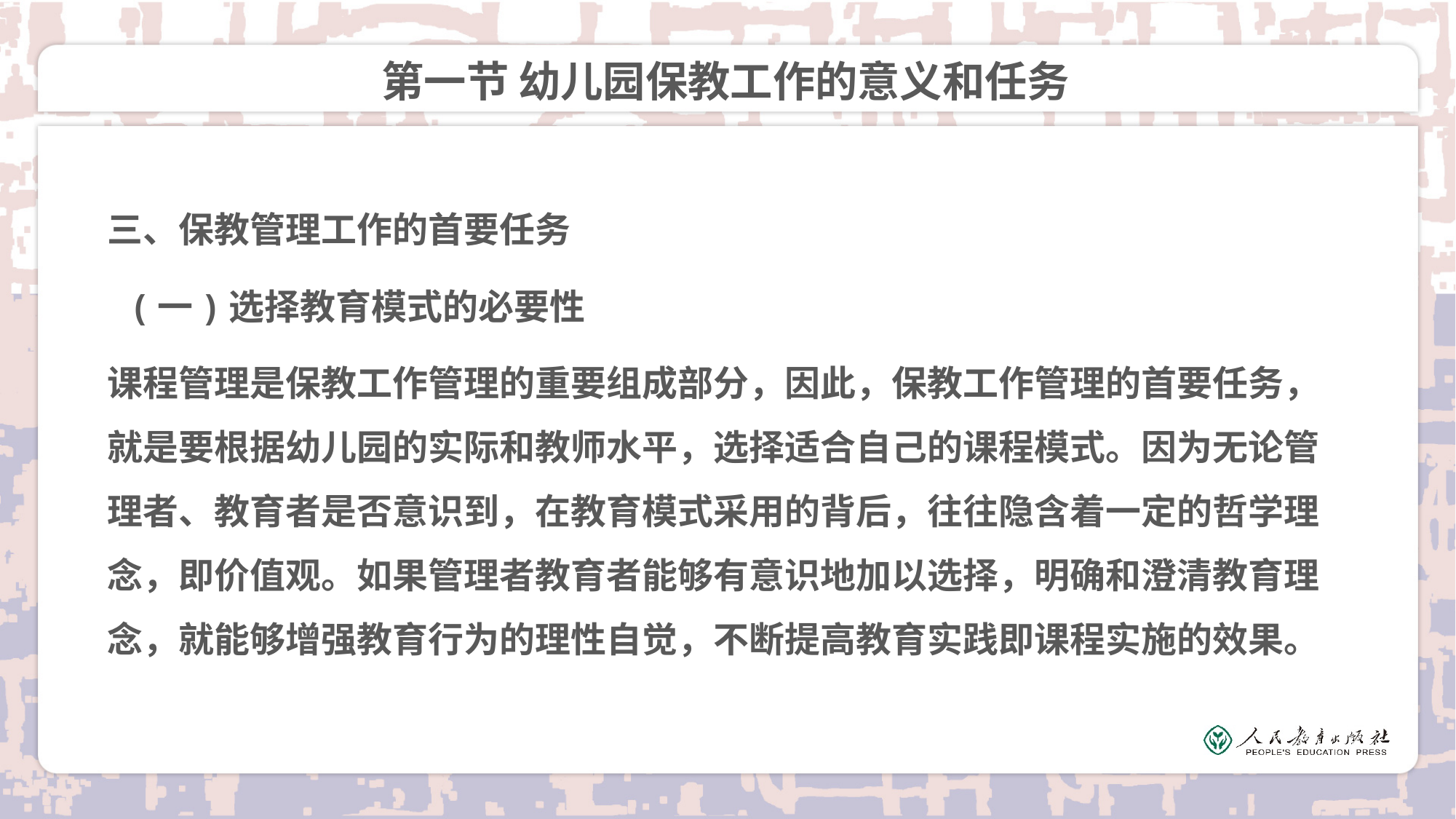

# 第一节 幼儿园保教工作的意义和任务
三、保教管理工作的首要任务
 (一)选择教育模式的必要性
课程管理是保教工作管理的重要组成部分，因此，保教工作管理的首要任务，就是要根据幼儿园的实际和教师水平，选择适合自己的课程模式。因为无论管理者、教育者是否意识到，在教育模式采用的背后，往往隐含着一定的哲学理念，即价值观。如果管理者教育者能够有意识地加以选择，明确和澄清教育理念，就能够增强教育行为的理性自觉，不断提高教育实践即课程实施的效果。